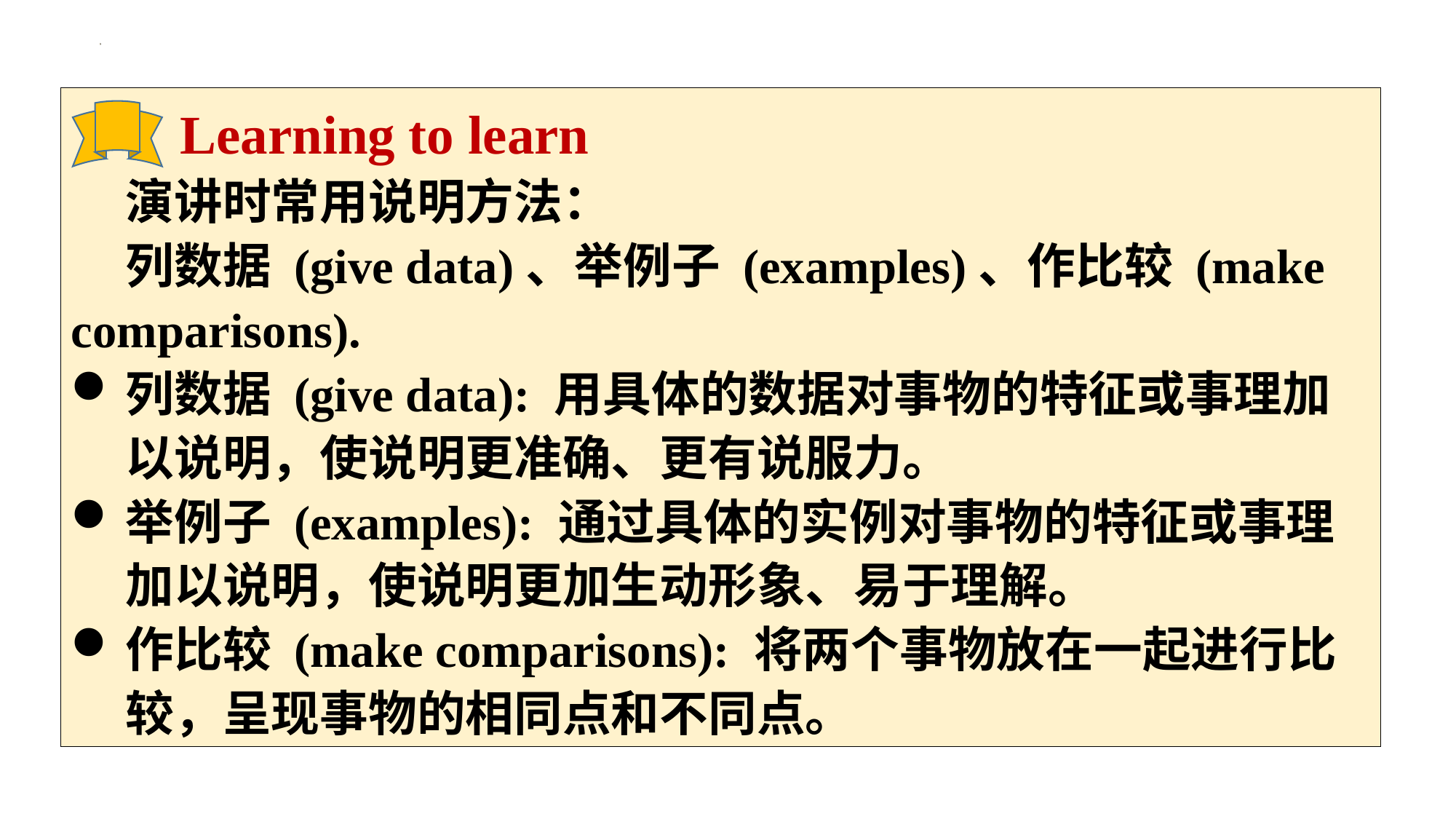

Learning to learn
演讲时常用说明方法：
列数据 (give data)、举例子 (examples)、作比较 (make comparisons).
列数据 (give data): 用具体的数据对事物的特征或事理加以说明，使说明更准确、更有说服力。
举例子 (examples): 通过具体的实例对事物的特征或事理加以说明，使说明更加生动形象、易于理解。
作比较 (make comparisons): 将两个事物放在一起进行比较，呈现事物的相同点和不同点。